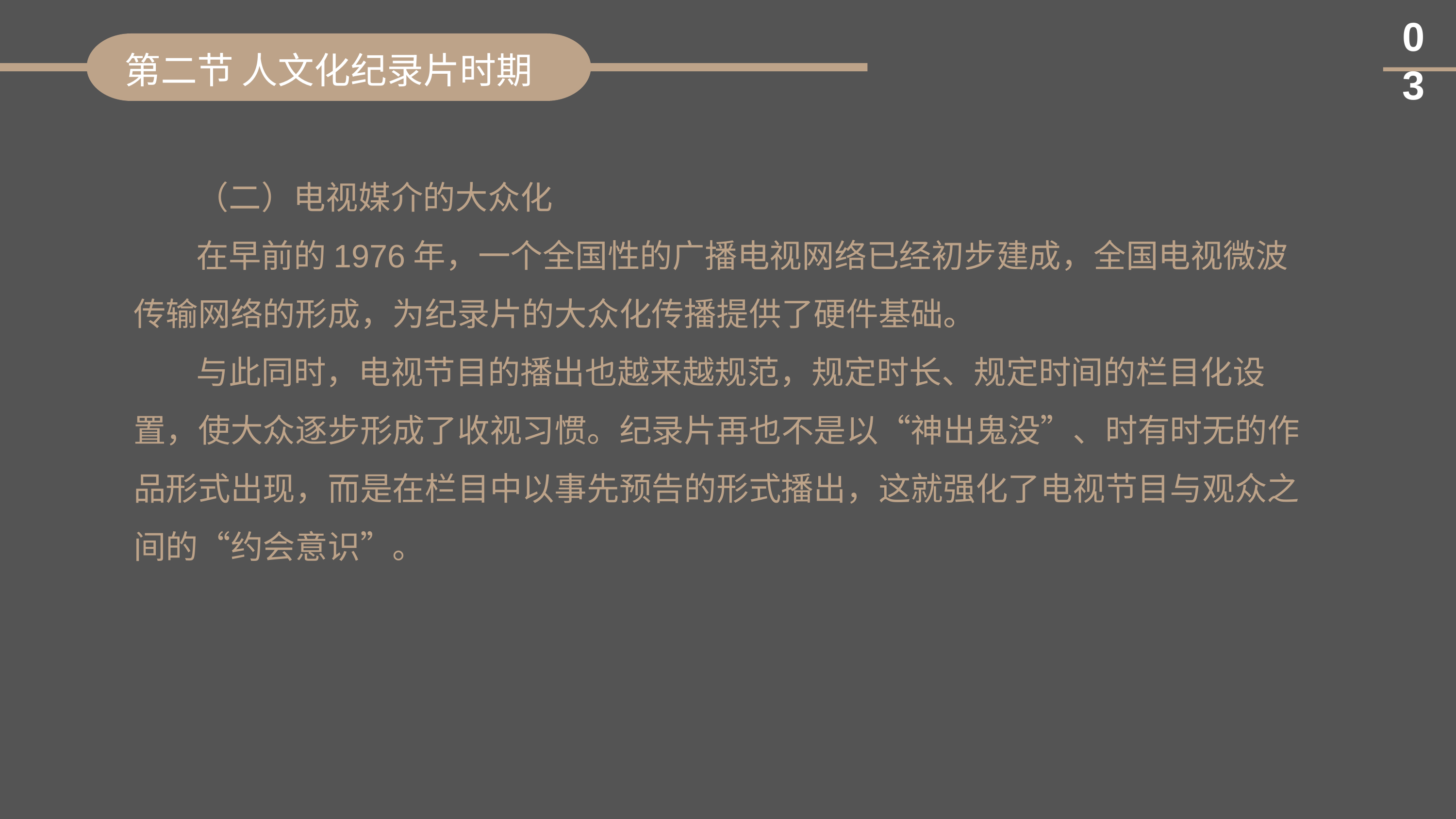

03

第二节 人文化纪录片时期

（二）电视媒介的大众化
在早前的1976年，一个全国性的广播电视网络已经初步建成，全国电视微波传输网络的形成，为纪录片的大众化传播提供了硬件基础。
与此同时，电视节目的播出也越来越规范，规定时长、规定时间的栏目化设
置，使大众逐步形成了收视习惯。纪录片再也不是以“神出鬼没”、时有时无的作品形式出现，而是在栏目中以事先预告的形式播出，这就强化了电视节目与观众之
间的“约会意识”。